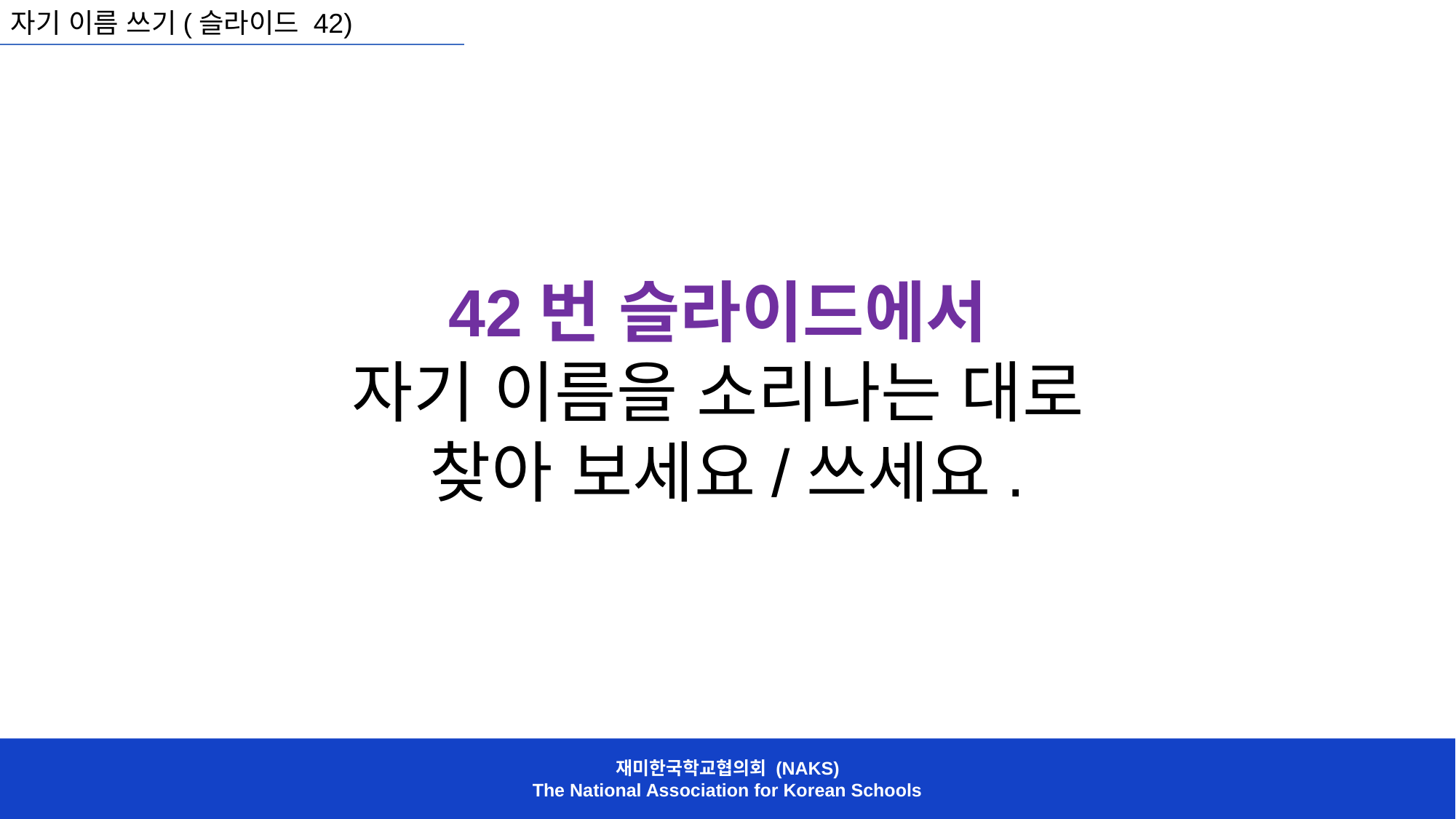

자기 이름 쓰기(슬라이드 42)
42번 슬라이드에서
자기 이름을 소리나는 대로
찾아 보세요/쓰세요.
재미한국학교협의회 (NAKS)
The National Association for Korean Schools